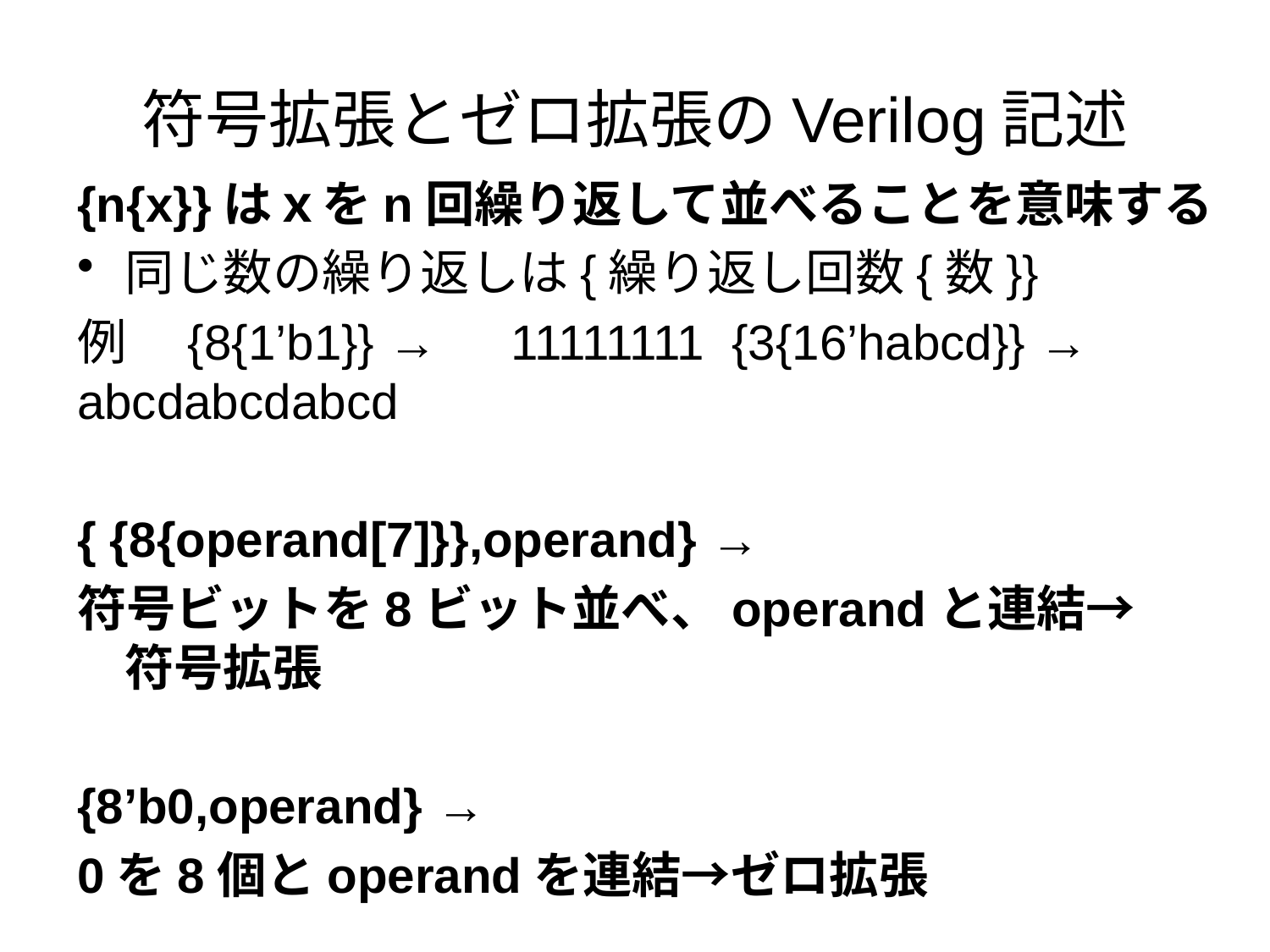

# 符号拡張とゼロ拡張のVerilog記述
{n{x}}はｘをn回繰り返して並べることを意味する
同じ数の繰り返しは{繰り返し回数{数}}
例　{8{1’b1}} →　11111111  {3{16’habcd}} →　abcdabcdabcd

{ {8{operand[7]}},operand} →
符号ビットを8ビット並べ、operandと連結→　符号拡張

{8’b0,operand} →
0を8個とoperandを連結→ゼロ拡張